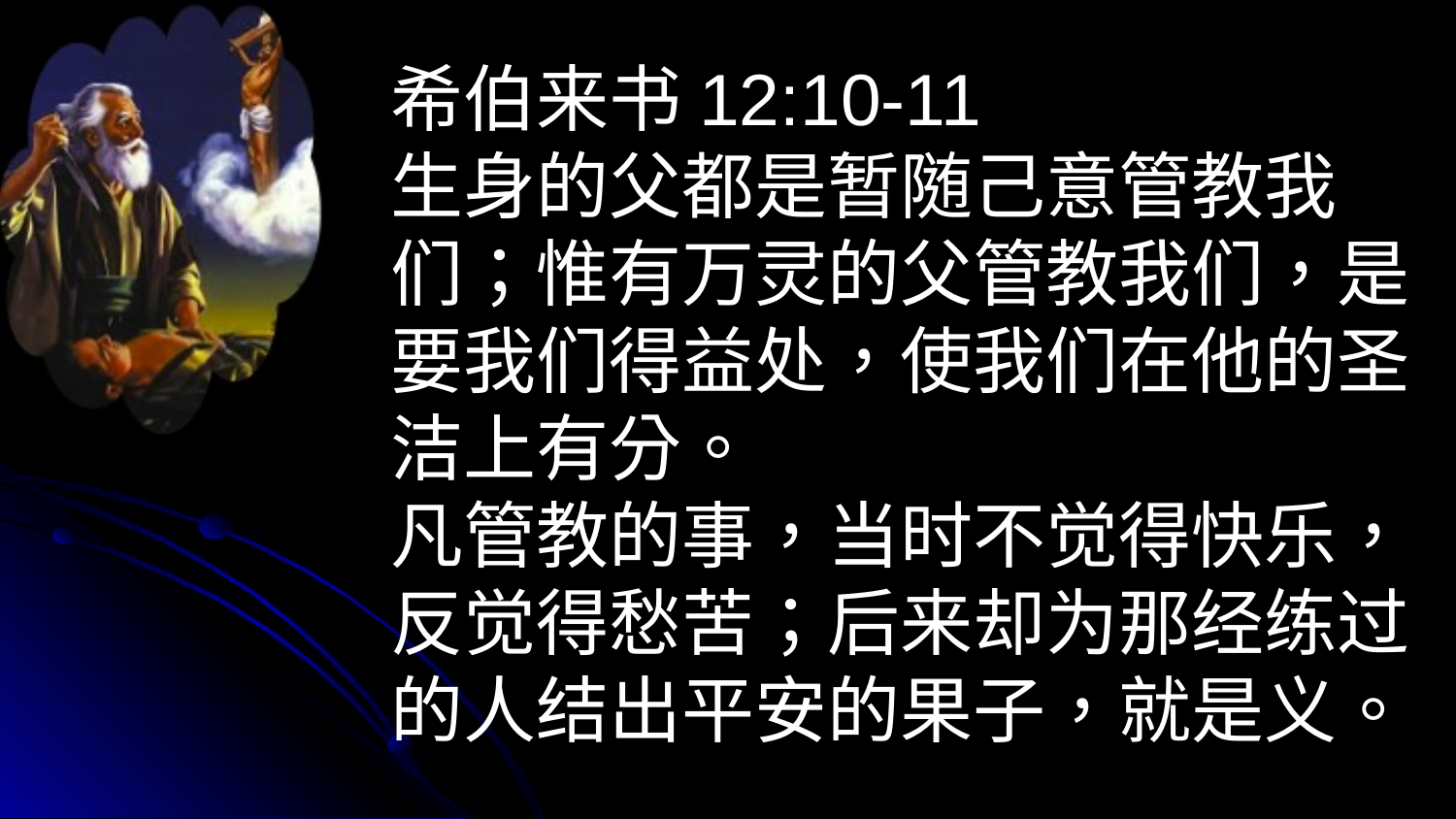

希伯来书12:10-11
生身的父都是暂随己意管教我们；惟有万灵的父管教我们，是要我们得益处，使我们在他的圣洁上有分。
凡管教的事，当时不觉得快乐，反觉得愁苦；后来却为那经练过的人结出平安的果子，就是义。